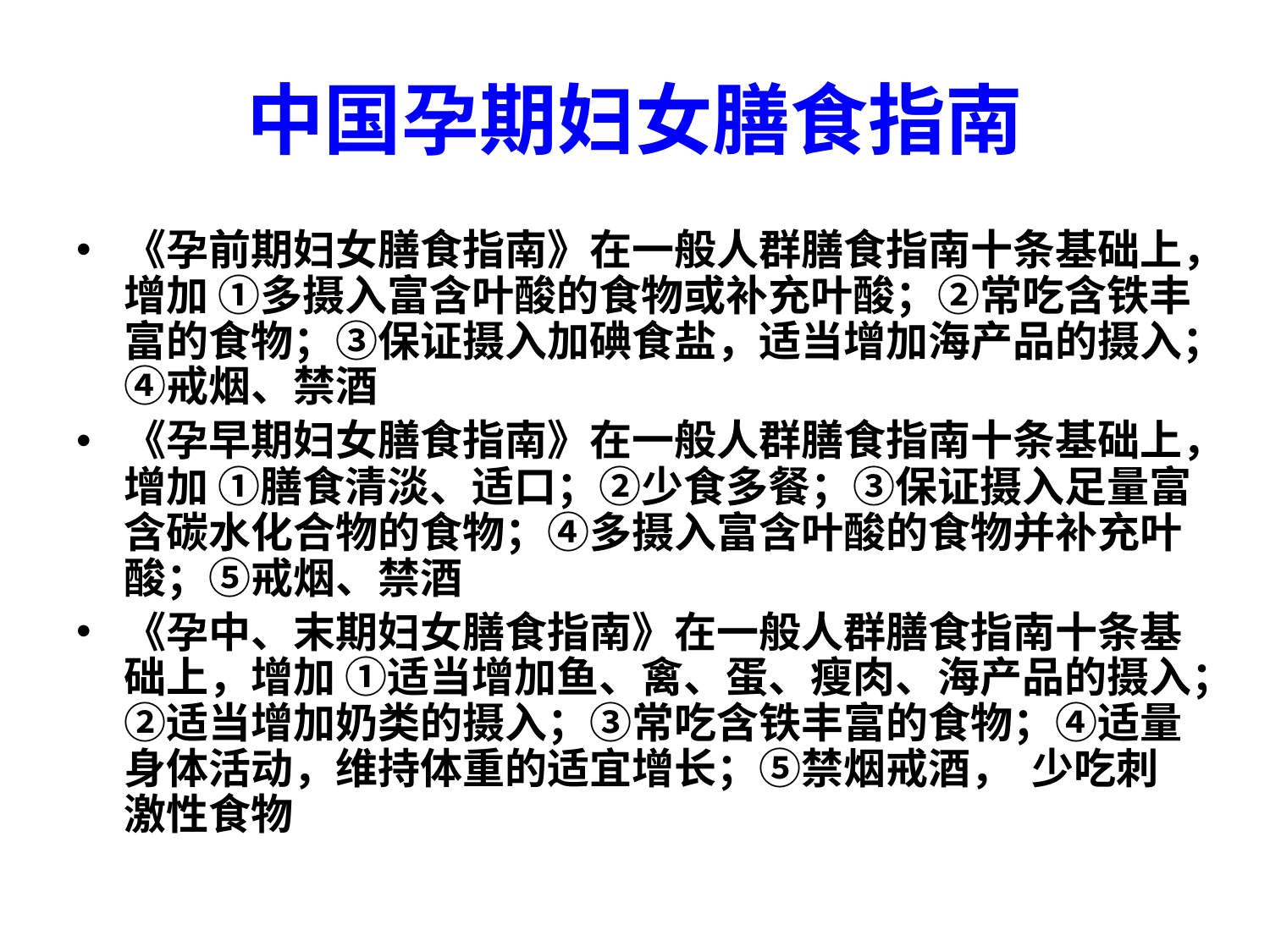

# 中国孕期妇女膳食指南
《孕前期妇女膳食指南》在一般人群膳食指南十条基础上，增加 ①多摄入富含叶酸的食物或补充叶酸；②常吃含铁丰富的食物；③保证摄入加碘食盐，适当增加海产品的摄入；④戒烟、禁酒
《孕早期妇女膳食指南》在一般人群膳食指南十条基础上，增加 ①膳食清淡、适口；②少食多餐；③保证摄入足量富含碳水化合物的食物；④多摄入富含叶酸的食物并补充叶酸；⑤戒烟、禁酒
《孕中、末期妇女膳食指南》在一般人群膳食指南十条基础上，增加 ①适当增加鱼、禽、蛋、瘦肉、海产品的摄入；②适当增加奶类的摄入；③常吃含铁丰富的食物；④适量身体活动，维持体重的适宜增长；⑤禁烟戒酒，  少吃刺激性食物